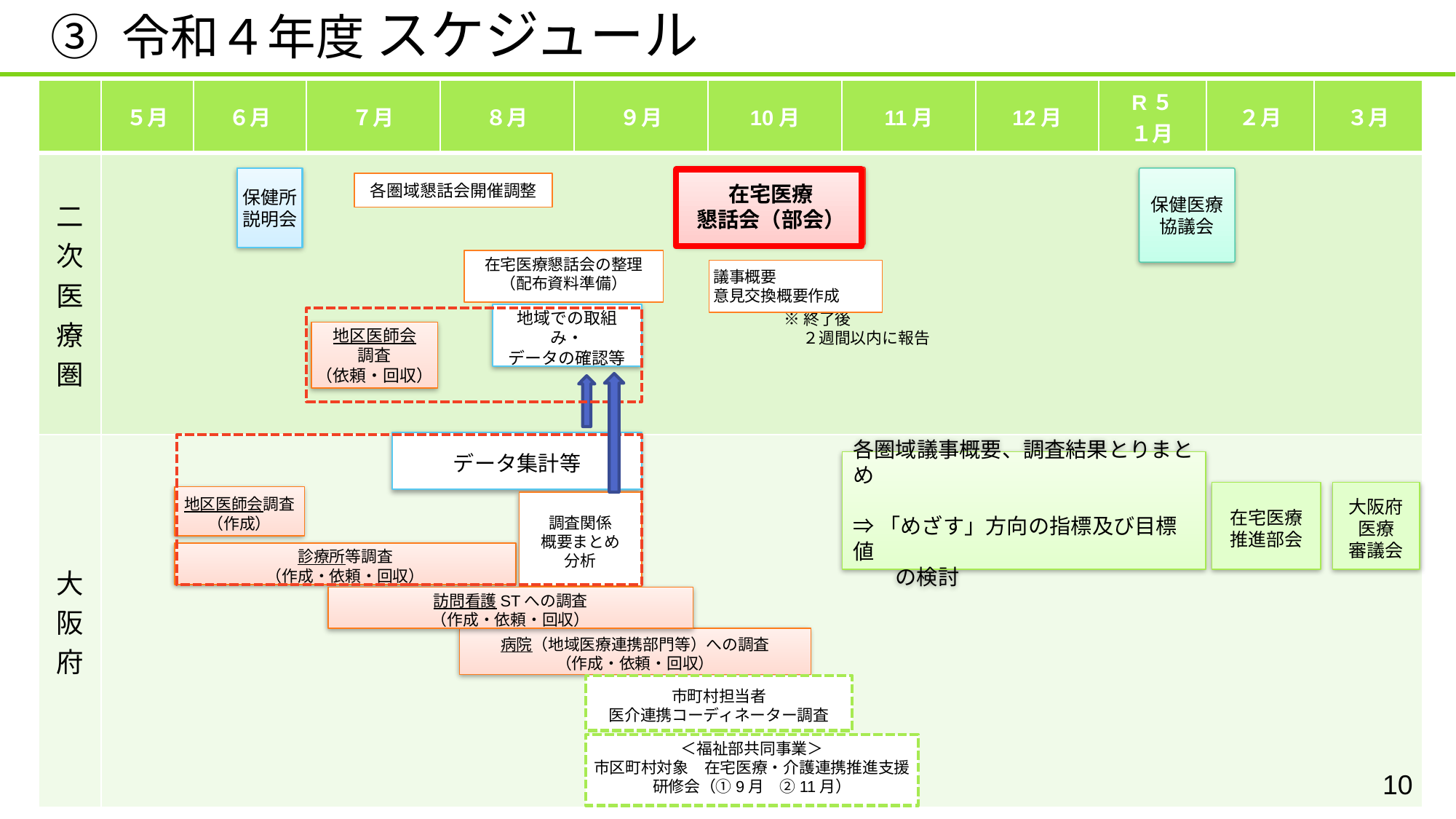

③ 令和４年度 スケジュール
|  | ５月 | ６月 | ７月 | ８月 | ９月 | 10月 | 11月 | 12月 | R５ １月 | ２月 | ３月 |
| --- | --- | --- | --- | --- | --- | --- | --- | --- | --- | --- | --- |
| 二次医療圏 |  |  |  |  |  |  |  |  |  |  |  |
| 大阪府 |  |  |  |  |  |  |  |  |  |  |  |
在宅医療
懇話会（部会）
保健医療
協議会
保健所
説明会

各圏域懇話会開催調整
在宅医療懇話会の整理
（配布資料準備）
議事概要
意見交換概要作成
※終了後
　 ２週間以内に報告
地域での取組み・
データの確認等

地区医師会
調査
（依頼・回収）

データ集計等

各圏域議事概要、調査結果とりまとめ

⇒「めざす」方向の指標及び目標値
　　の検討
在宅医療
推進部会
大阪府
医療
審議会
地区医師会調査（作成）
調査関係
概要まとめ
分析
診療所等調査
（作成・依頼・回収）
訪問看護STへの調査
（作成・依頼・回収）
病院（地域医療連携部門等）への調査
（作成・依頼・回収）
市町村担当者
医介連携コーディネーター調査
＜福祉部共同事業＞
市区町村対象　在宅医療・介護連携推進支援
研修会（①9月　②11月）
10